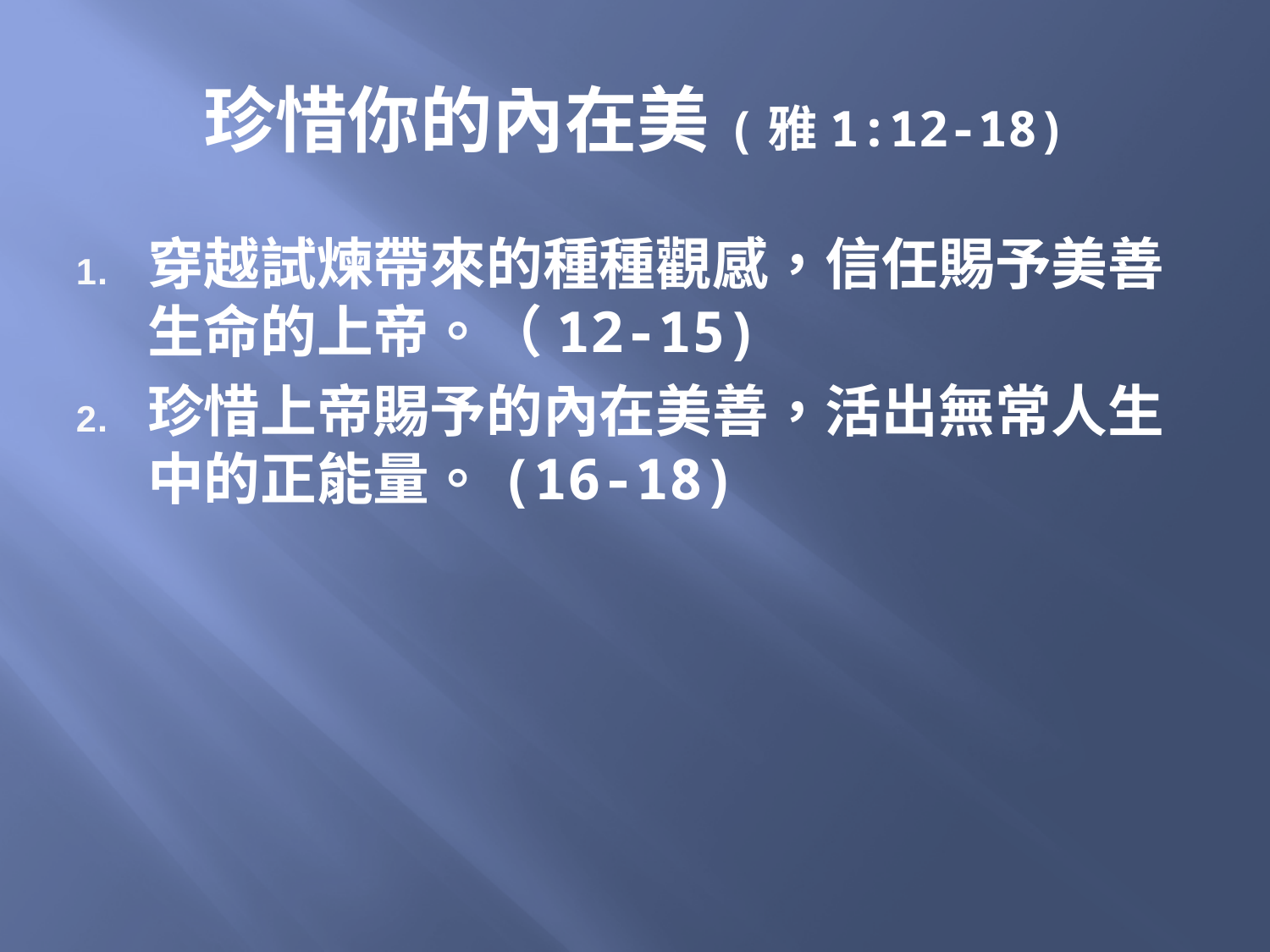

# 珍惜你的內在美(雅1:12-18)
穿越試煉帶來的種種觀感，信任賜予美善生命的上帝。（12-15)
珍惜上帝賜予的內在美善，活出無常人生中的正能量。(16-18)